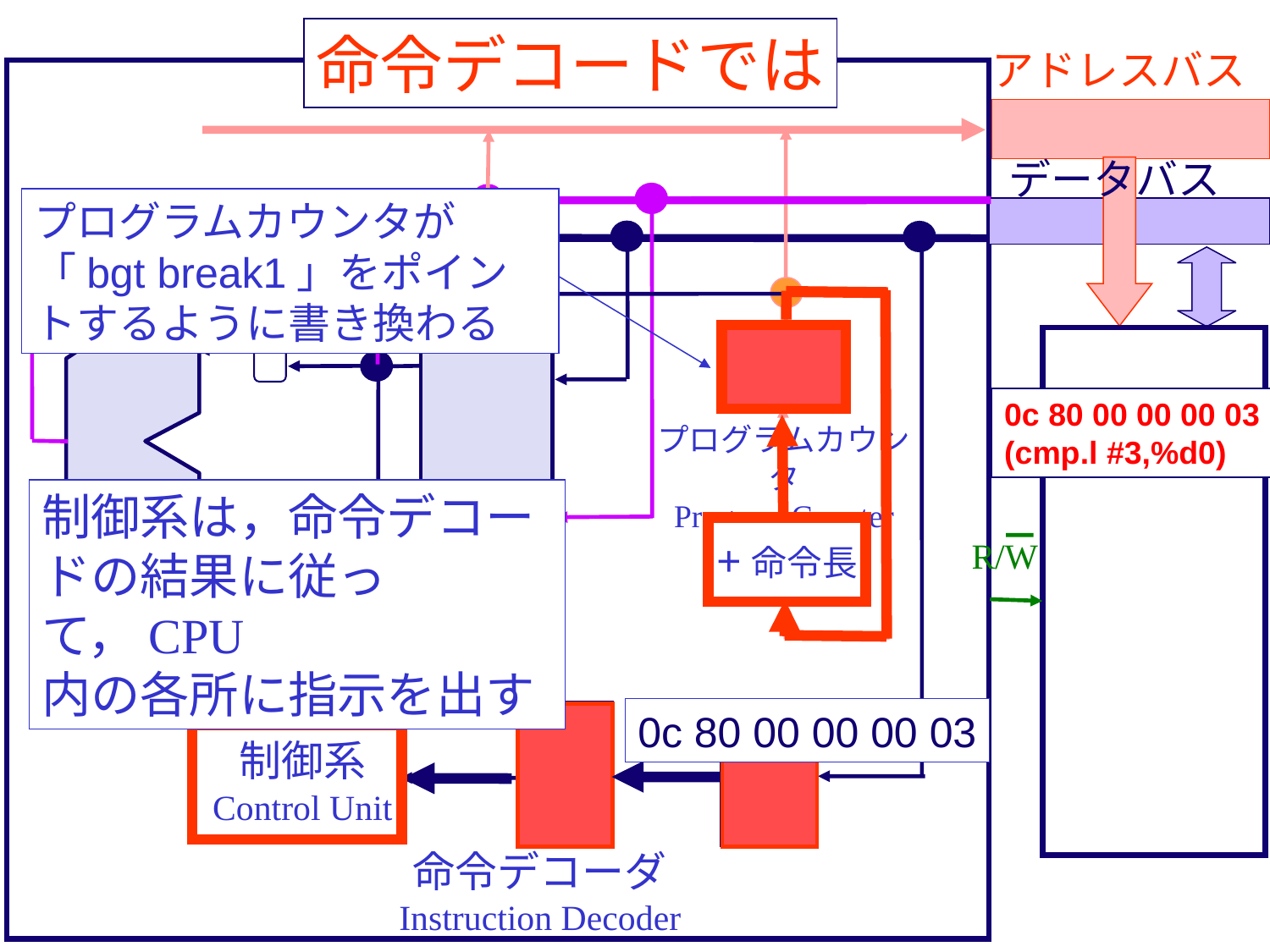

命令デコードでは
アドレスバス

データバス

プログラムカウンタが
「bgt break1」をポイントするように書き換わる

0c 80 00 00 00 03
(cmp.l #3,%d0)

プログラムカウンタ
Program Counter

制御系は，命令デコードの結果に従って，CPU
内の各所に指示を出す

+命令長

R/W

0c 80 00 00 00 03

制御系
Control Unit

命令デコーダ
Instruction Decoder